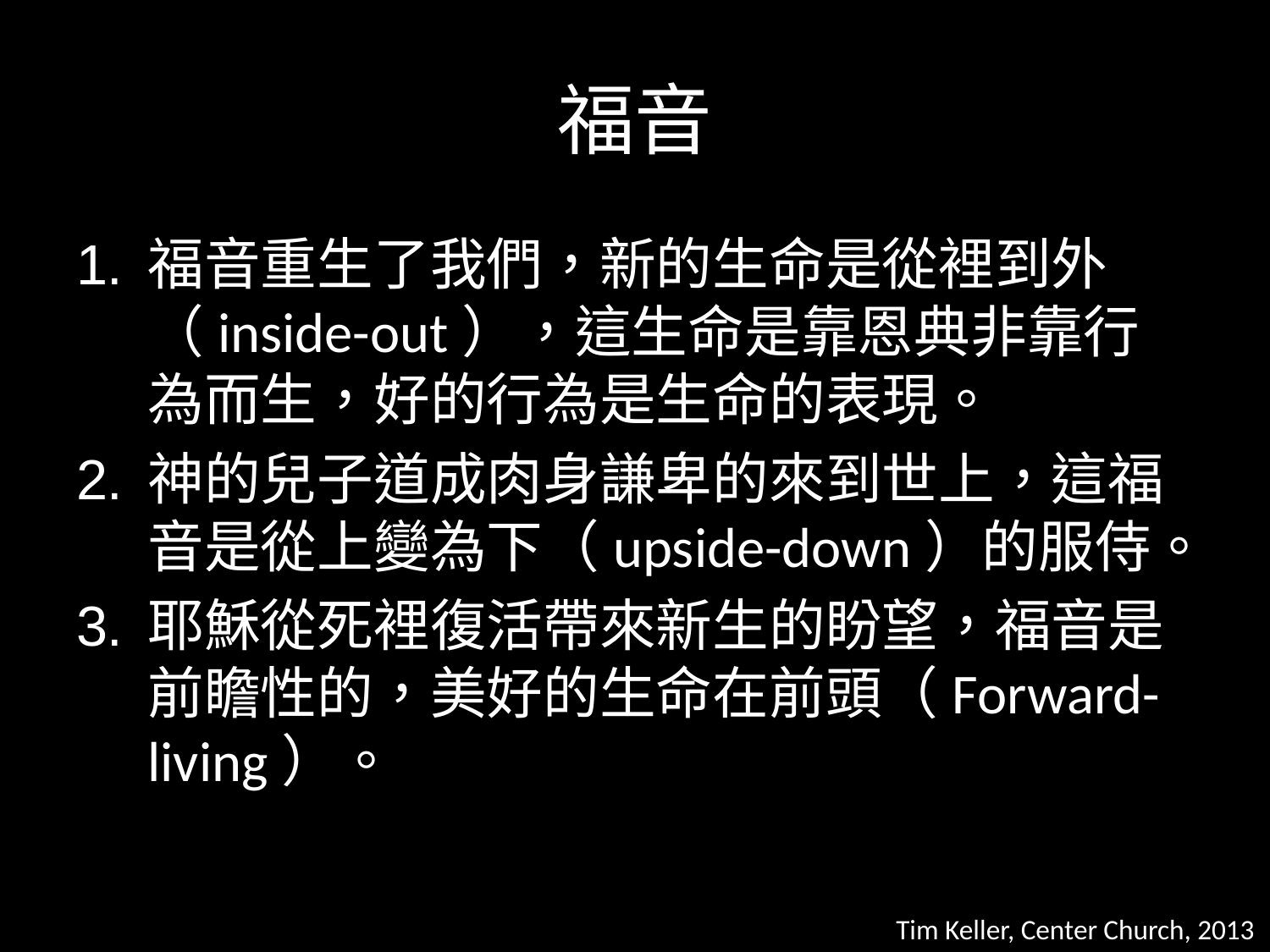

# 福音
福音重生了我們，新的生命是從裡到外 （inside-out），這生命是靠恩典非靠行為而生，好的行為是生命的表現。
神的兒子道成肉身謙卑的來到世上，這福音是從上變為下（upside-down）的服侍。
耶穌從死裡復活帶來新生的盼望，福音是前瞻性的，美好的生命在前頭（Forward-living）。
Tim Keller, Center Church, 2013